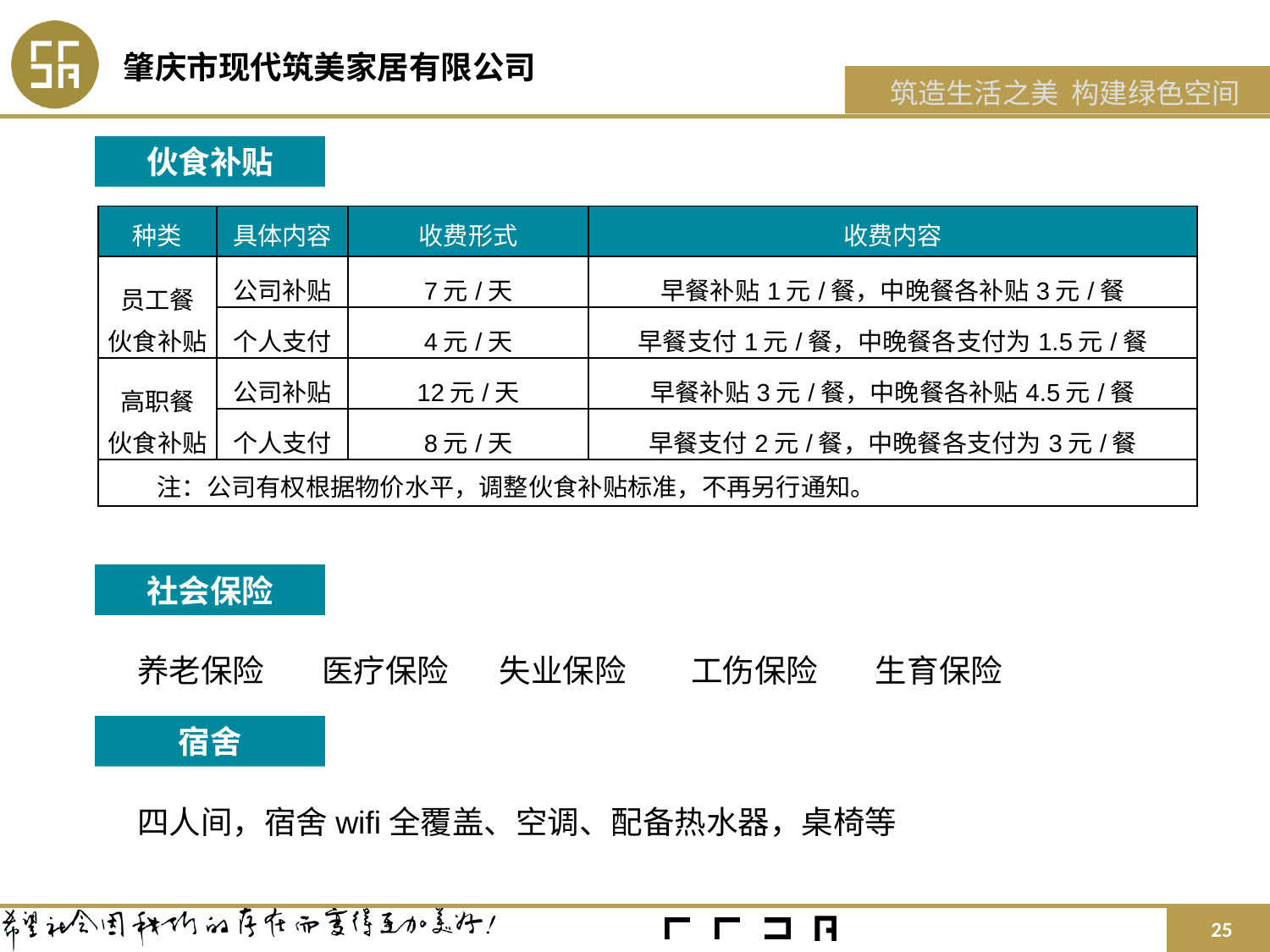

伙食补贴
| 种类 | 具体内容 | 收费形式 | 收费内容 |
| --- | --- | --- | --- |
| 员工餐 伙食补贴 | 公司补贴 | 7元/天 | 早餐补贴1元/餐，中晚餐各补贴3元/餐 |
|  | 个人支付 | 4元/天 | 早餐支付1元/餐，中晚餐各支付为1.5元/餐 |
| 高职餐 伙食补贴 | 公司补贴 | 12元/天 | 早餐补贴3元/餐，中晚餐各补贴4.5元/餐 |
|  | 个人支付 | 8元/天 | 早餐支付2元/餐，中晚餐各支付为3元/餐 |
| 注：公司有权根据物价水平，调整伙食补贴标准，不再另行通知。 |  |  |  |
社会保险
养老保险        医疗保险       失业保险         工伤保险        生育保险
宿舍
四人间，宿舍wifi全覆盖、空调、配备热水器，桌椅等
25